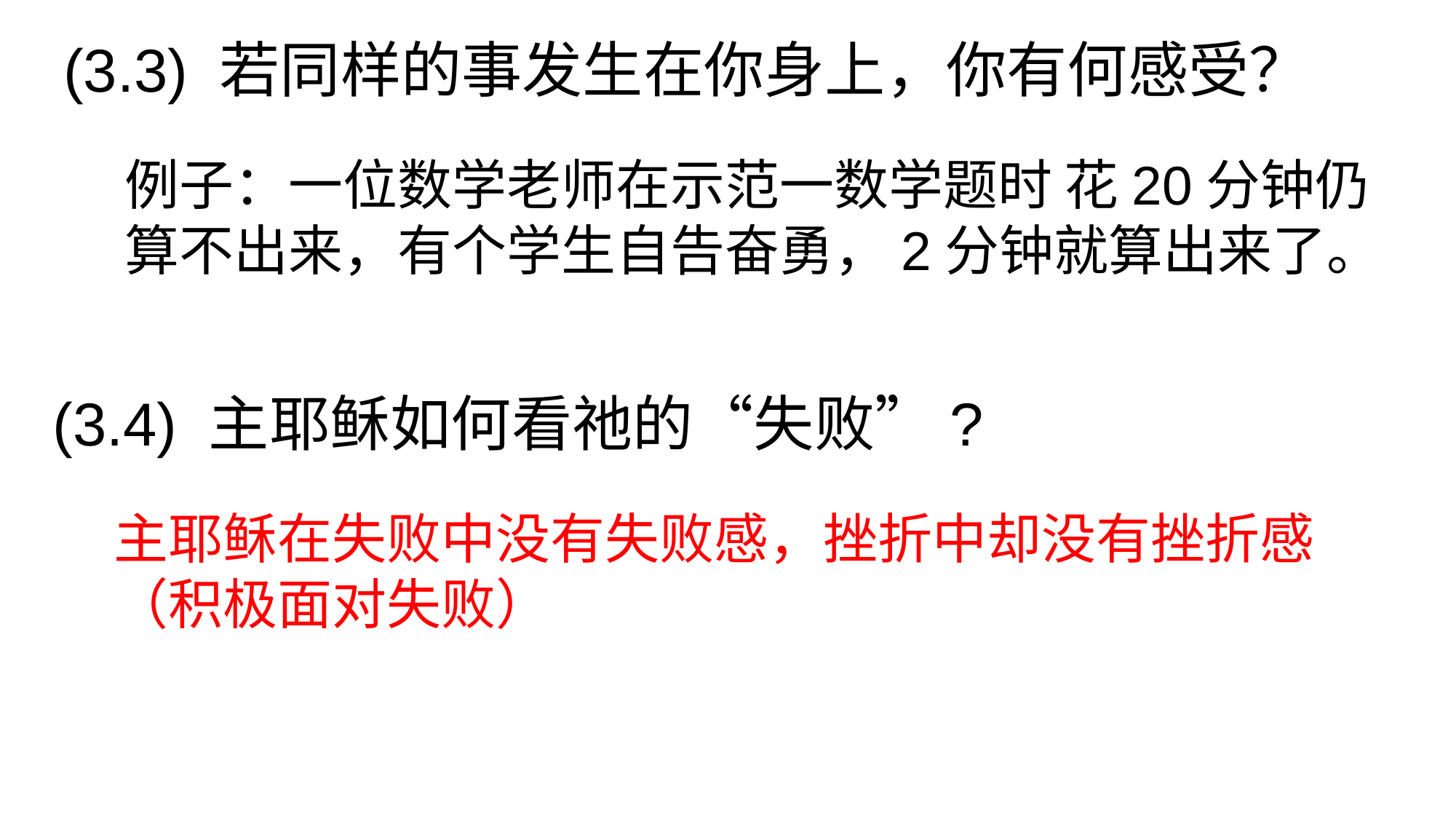

(3.3) 若同样的事发生在你身上，你有何感受？
例子：一位数学老师在示范一数学题时 花20分钟仍算不出来，有个学生自告奋勇，2分钟就算出来了。
(3.4) 主耶稣如何看祂的“失败”?
主耶稣在失败中没有失败感，挫折中却没有挫折感 （积极面对失败）
此照片，作者: 未知作者，许可证: CC BY